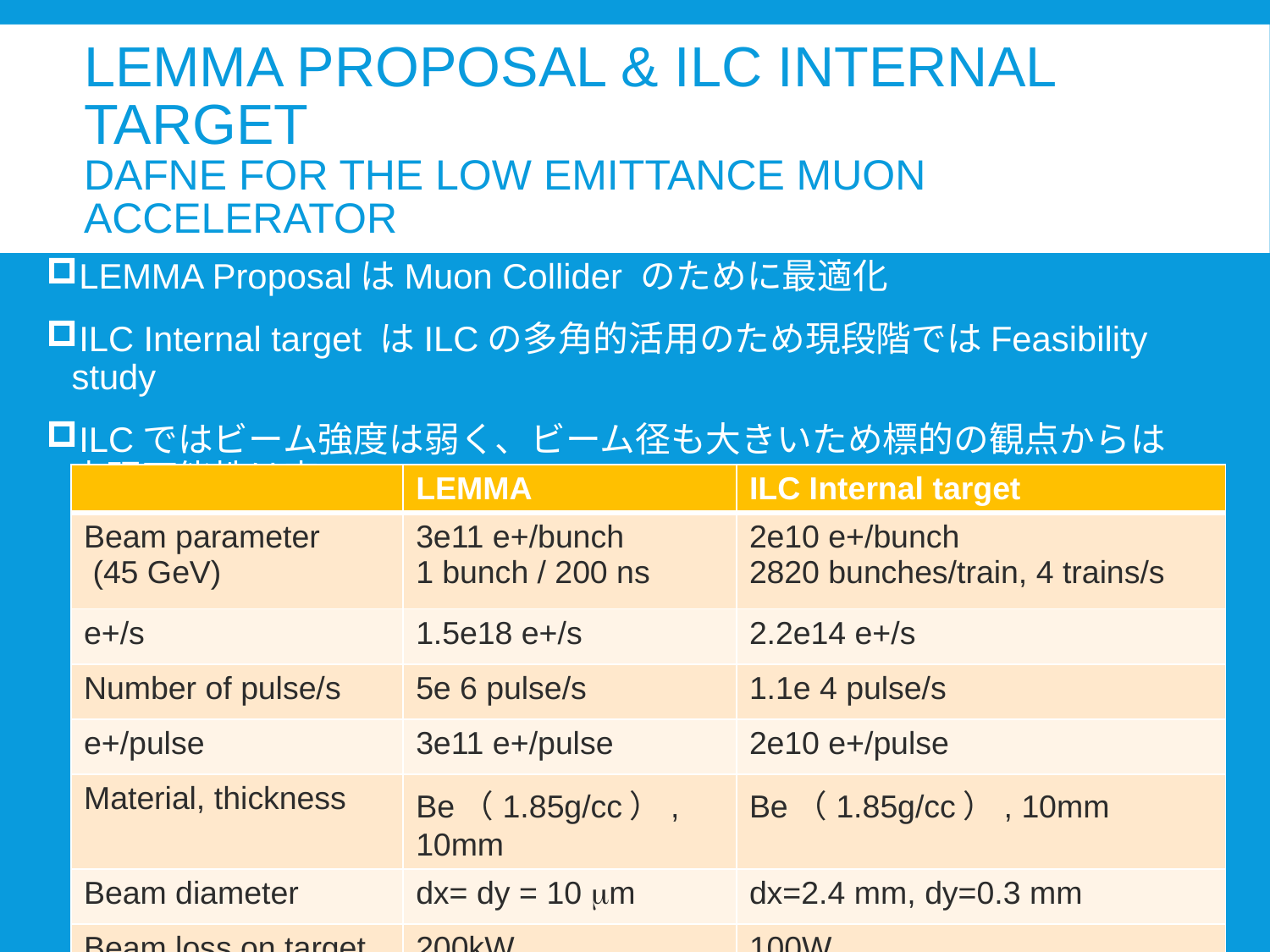

# LEMMA Proposal & ILC internal Target DAFNE for the Low Emittance Muon Accelerator
LEMMA ProposalはMuon Collider のために最適化
ILC Internal target はILCの多角的活用のため現段階ではFeasibility study
ILCではビーム強度は弱く、ビーム径も大きいため標的の観点からは実現可能性は高い
|  | LEMMA | ILC Internal target |
| --- | --- | --- |
| Beam parameter (45 GeV) | 3e11 e+/bunch 1 bunch / 200 ns | 2e10 e+/bunch 2820 bunches/train, 4 trains/s |
| e+/s | 1.5e18 e+/s | 2.2e14 e+/s |
| Number of pulse/s | 5e 6 pulse/s | 1.1e 4 pulse/s |
| e+/pulse | 3e11 e+/pulse | 2e10 e+/pulse |
| Material, thickness | Be（1.85g/cc）, 10mm | Be（1.85g/cc）, 10mm |
| Beam diameter | dx= dy = 10 μm | dx=2.4 mm, dy=0.3 mm |
| Beam loss on target | 200kW | 100W |